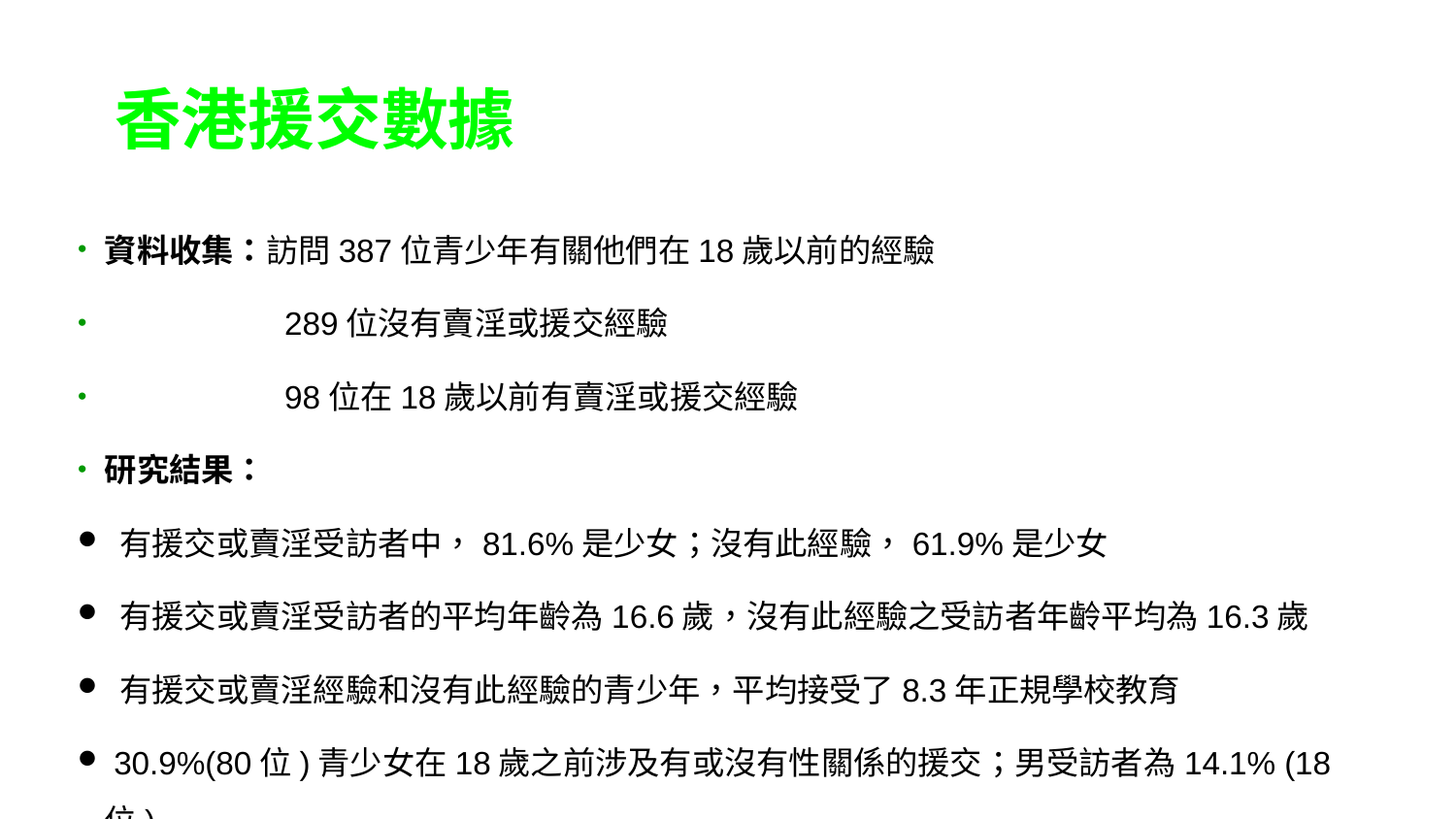

# 香港援交數據
資料收集：訪問387位青少年有關他們在18歲以前的經驗
                    289位沒有賣淫或援交經驗
                    98位在18歲以前有賣淫或援交經驗
研究結果：
 有援交或賣淫受訪者中，81.6%是少女；沒有此經驗，61.9%是少女
 有援交或賣淫受訪者的平均年齡為16.6歲，沒有此經驗之受訪者年齡平均為16.3歲
 有援交或賣淫經驗和沒有此經驗的青少年，平均接受了8.3年正規學校教育
 30.9%(80位)青少女在18歲之前涉及有或沒有性關係的援交；男受訪者為14.1% (18位)
 19.7% (51位)女受訪者在少於18歲時涉及有性關係的援交；而男受訪者為10.9% (14位)